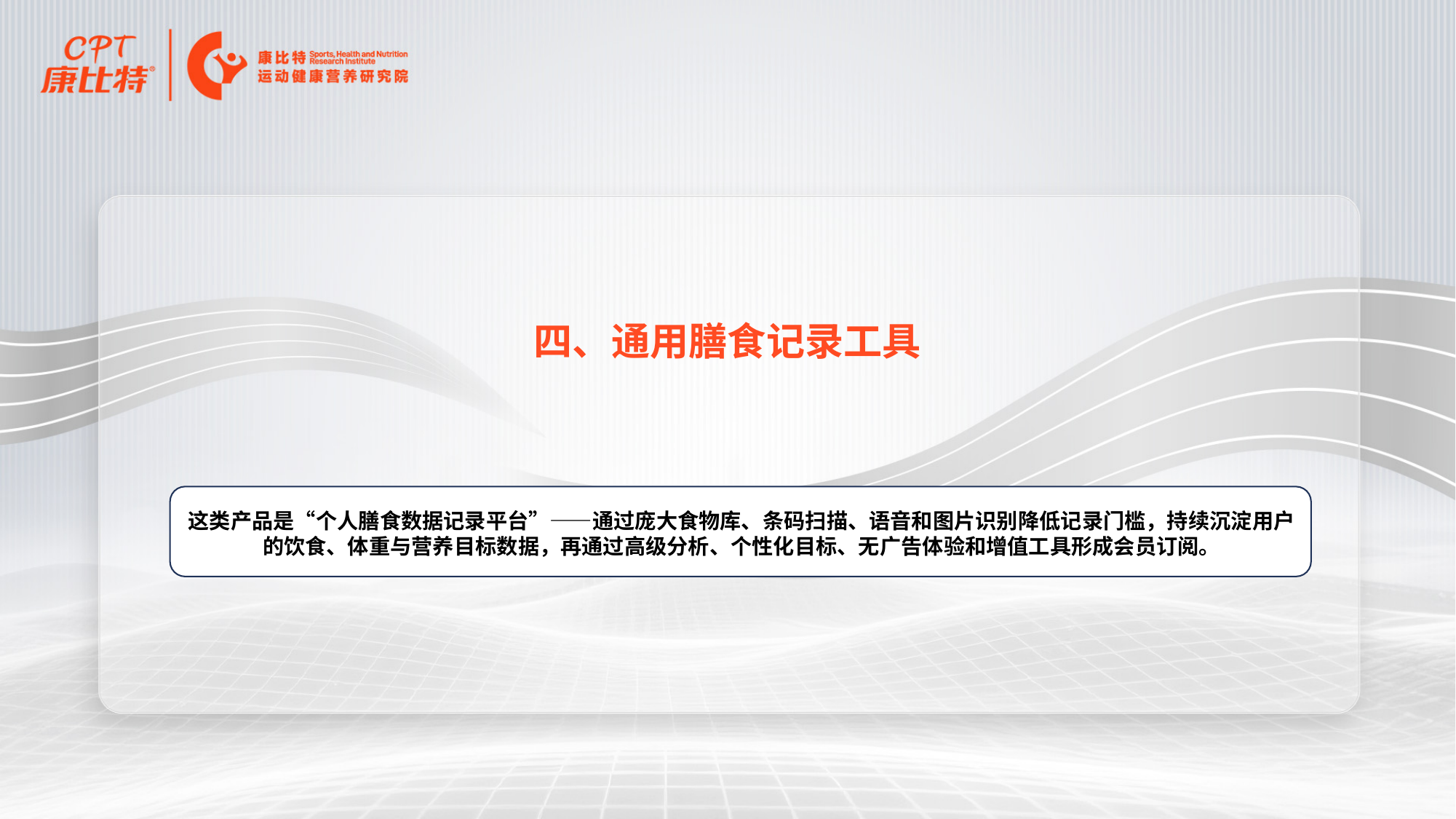

四、通用膳食记录工具

这类产品是“个人膳食数据记录平台”——通过庞大食物库、条码扫描、语音和图片识别降低记录门槛，持续沉淀用户的饮食、体重与营养目标数据，再通过高级分析、个性化目标、无广告体验和增值工具形成会员订阅。